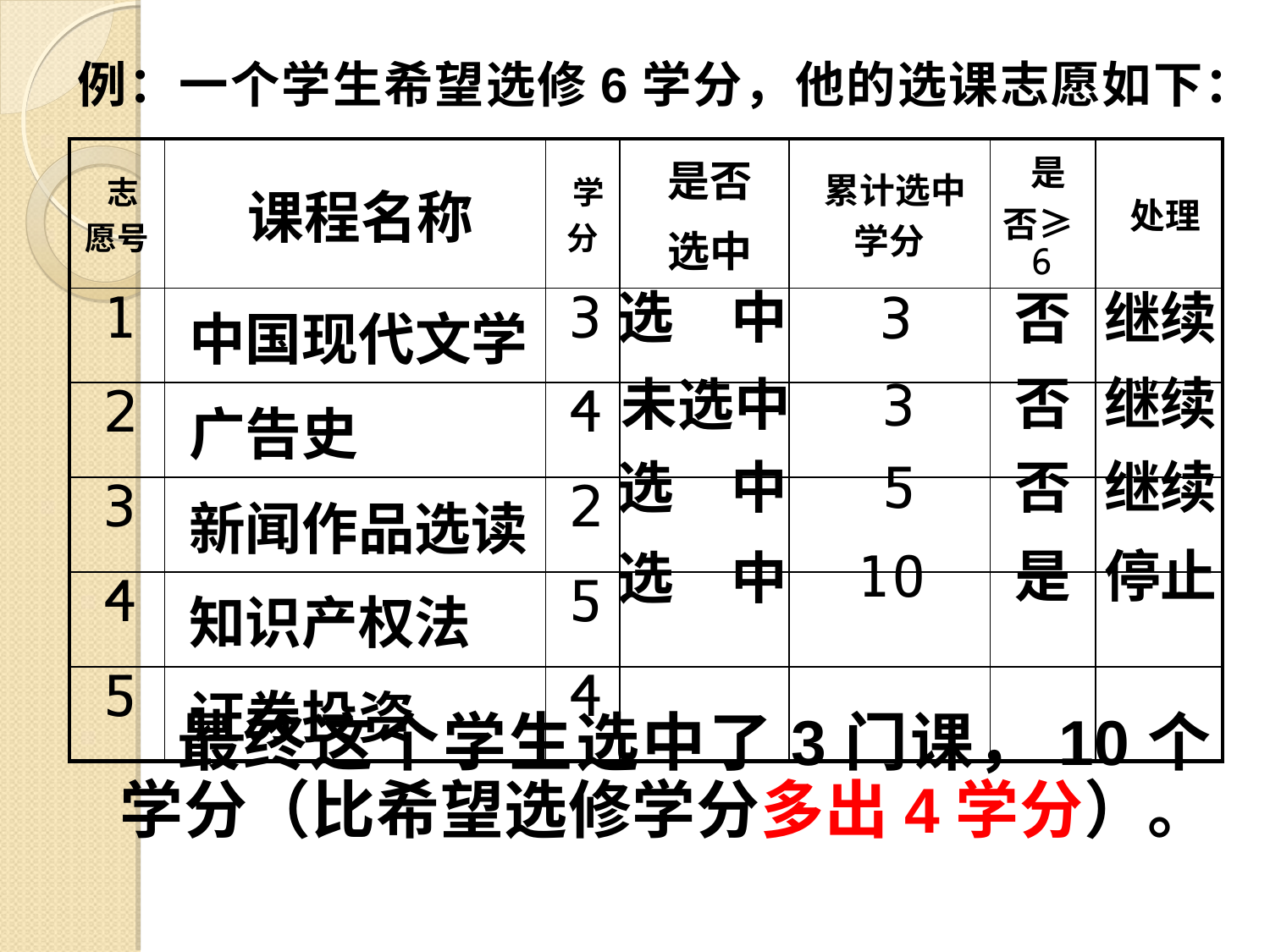

例：一个学生希望选修6学分，他的选课志愿如下：

| 志愿号 | 课程名称 | 学分 | 是否 选中 | 累计选中学分 | 是否≥6 | 处理 |
| --- | --- | --- | --- | --- | --- | --- |
| 1 | 中国现代文学 | 3 |  |  |  |  |
| 2 | 广告史 | 4 |  |  |  |  |
| 3 | 新闻作品选读 | 2 |  |  |  |  |
| 4 | 知识产权法 | 5 |  |  |  |  |
| 5 | 证券投资 | 4 |  |  |  |  |
选　中
3
否
继续
否
继续
未选中
3
选　中
5
否
继续
10
是
停止
选　中
     最终这个学生选中了3门课，10个学分（比希望选修学分多出4学分）。